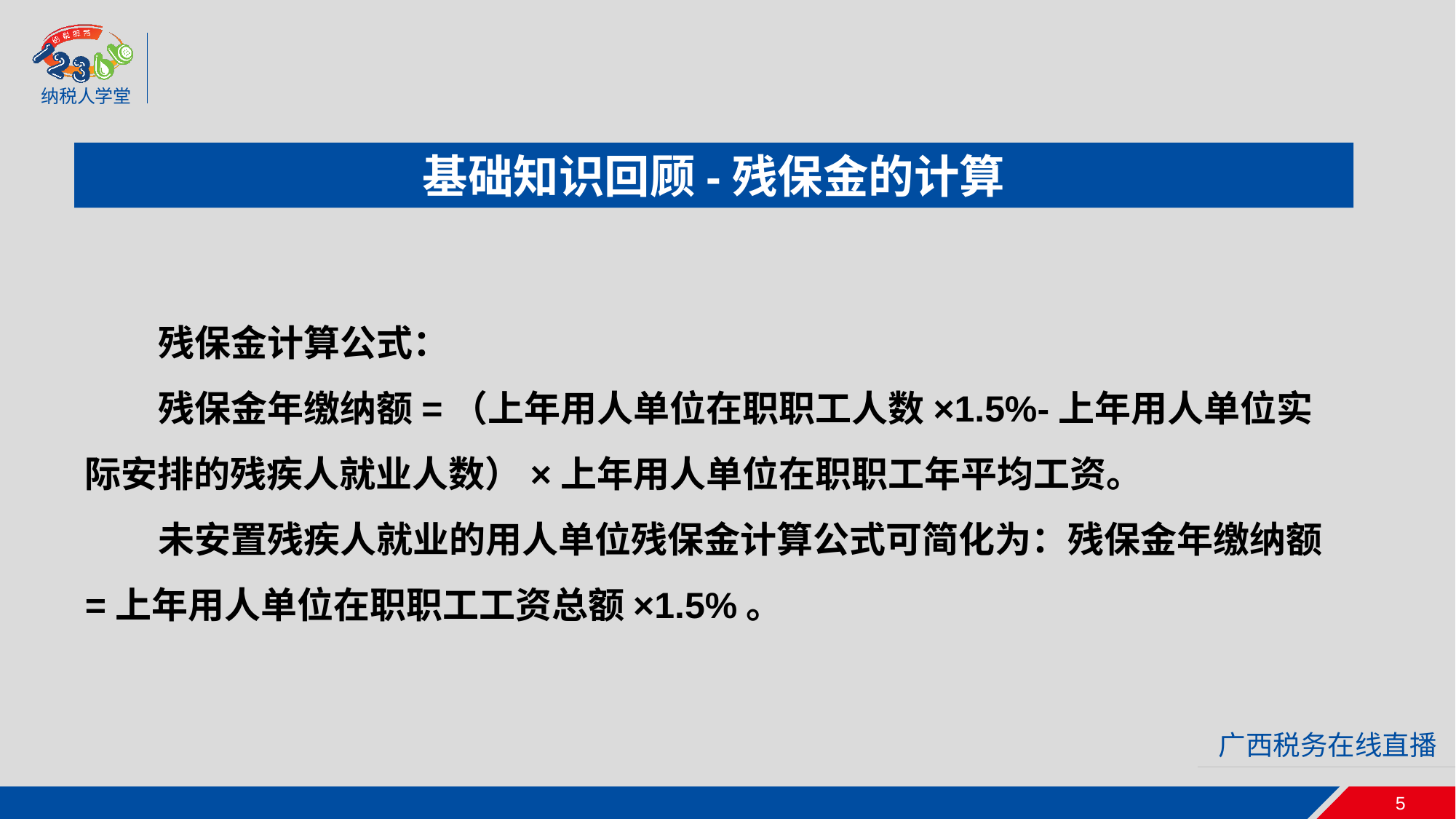

基础知识回顾-残保金的计算

残保金计算公式：
残保金年缴纳额=（上年用人单位在职职工人数×1.5%-上年用人单位实际安排的残疾人就业人数）×上年用人单位在职职工年平均工资。
未安置残疾人就业的用人单位残保金计算公式可简化为：残保金年缴纳额=上年用人单位在职职工工资总额×1.5%。